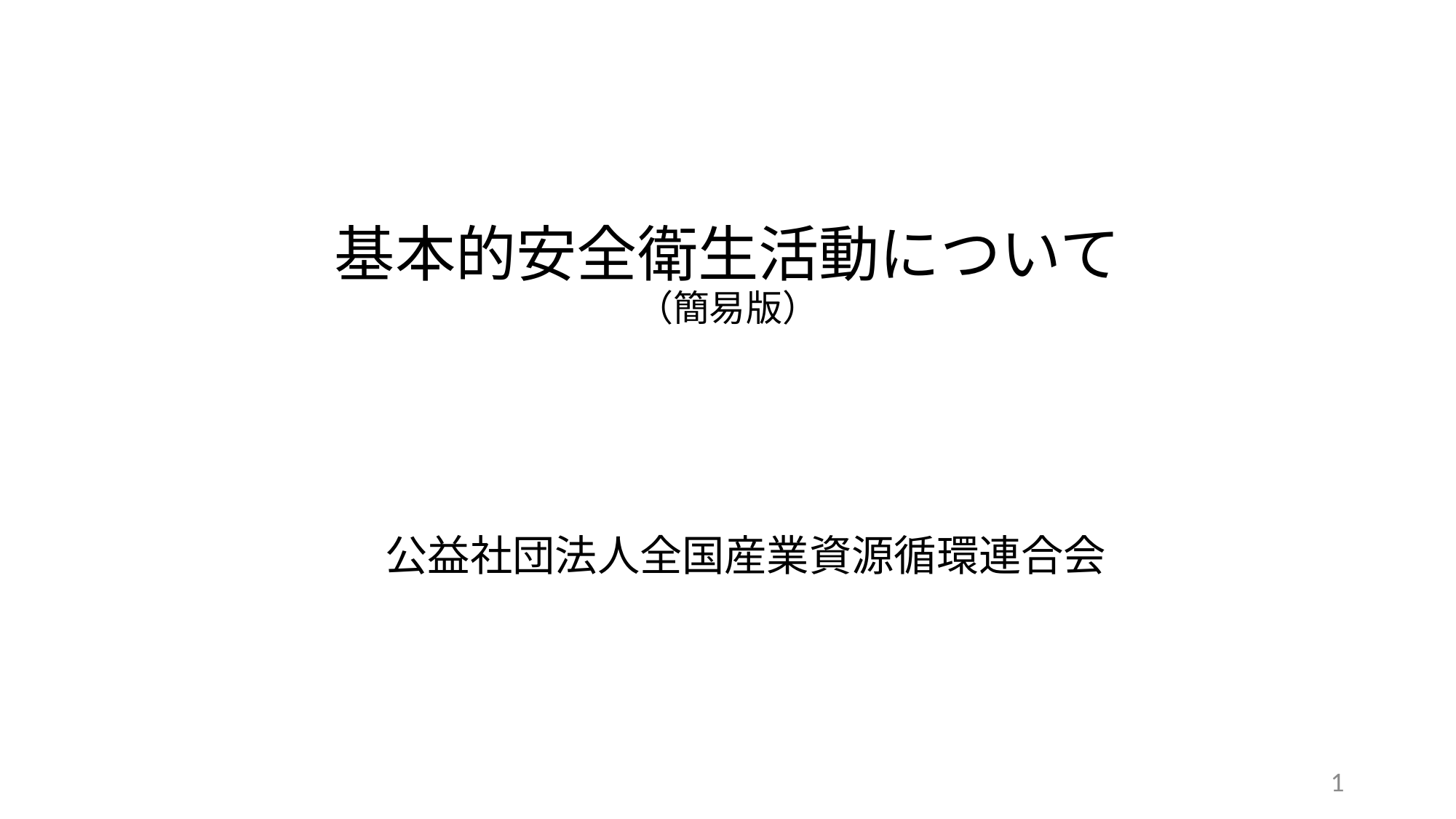

基本的安全衛生活動について
（簡易版）

公益社団法人全国産業資源循環連合会

1